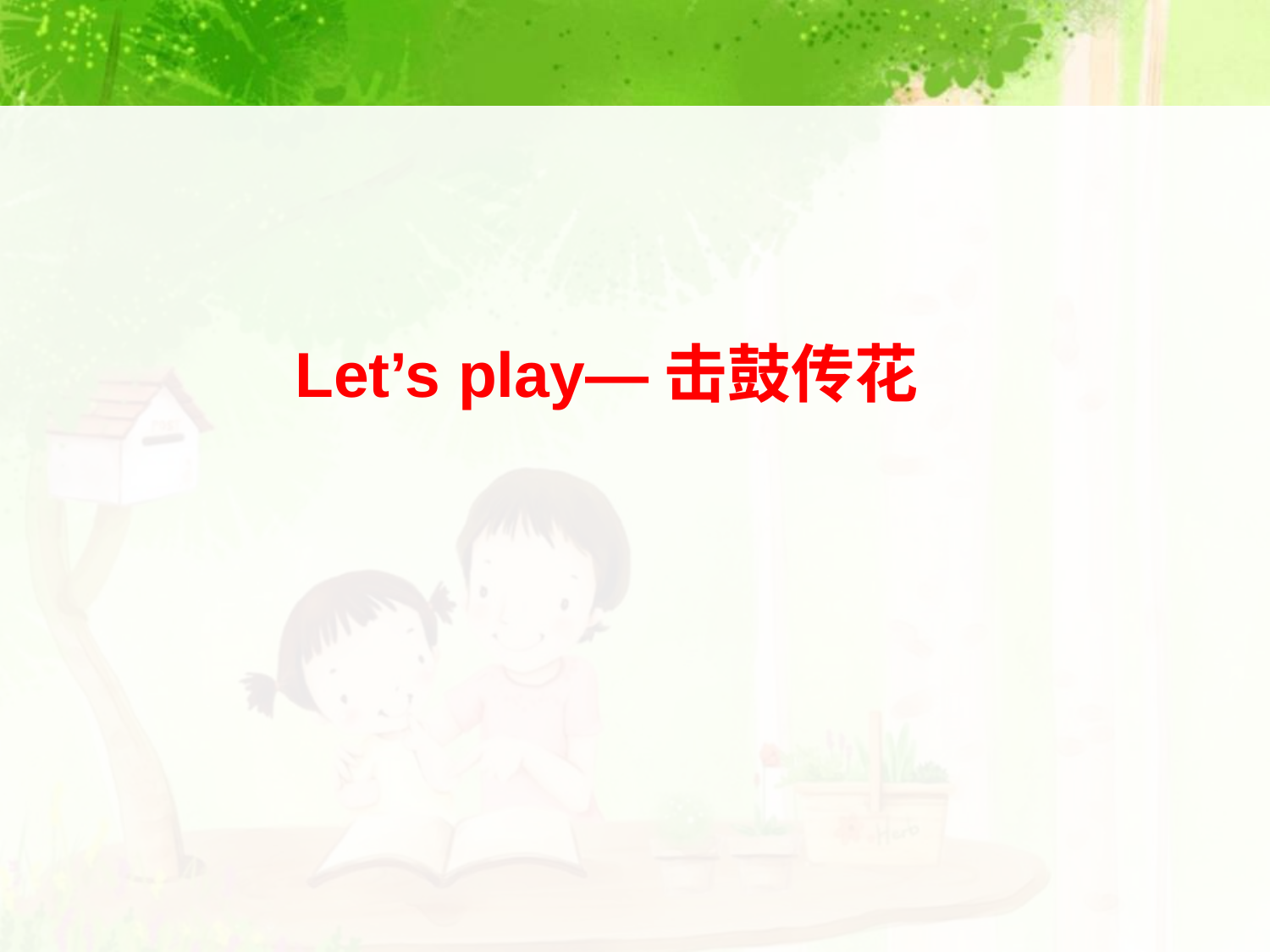

全班学生听声传递灰姑娘的头饰，声音停止时则选择任意一张卡片进行拼读练习，由下一位同学说出相应的动词过去式，并同样大声拼读，正确完成拼读的学生可以获得奖励。
Let’s play—击鼓传花